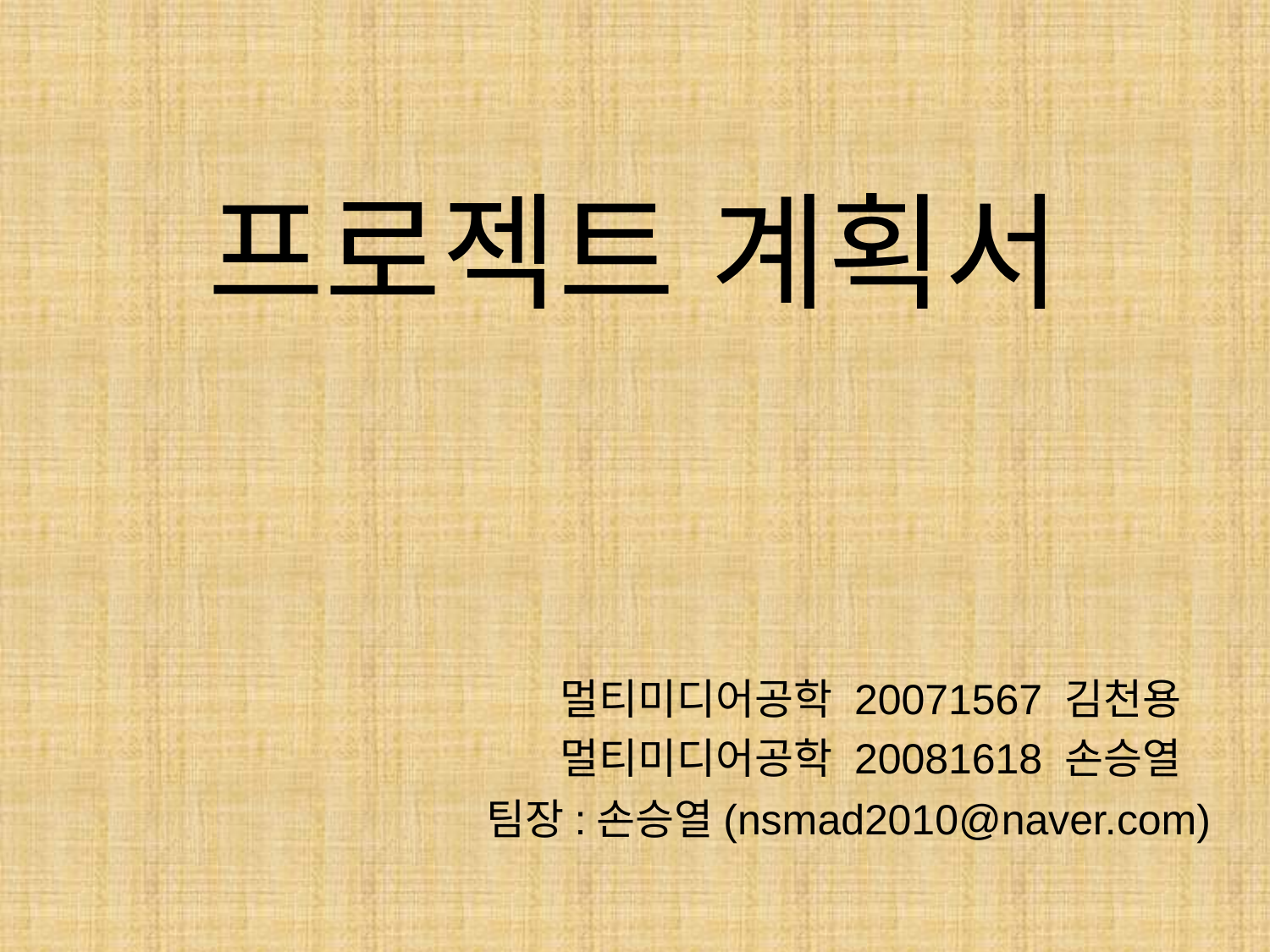

# 프로젝트 계획서
멀티미디어공학 20071567 김천용
멀티미디어공학 20081618 손승열
팀장:손승열(nsmad2010@naver.com)